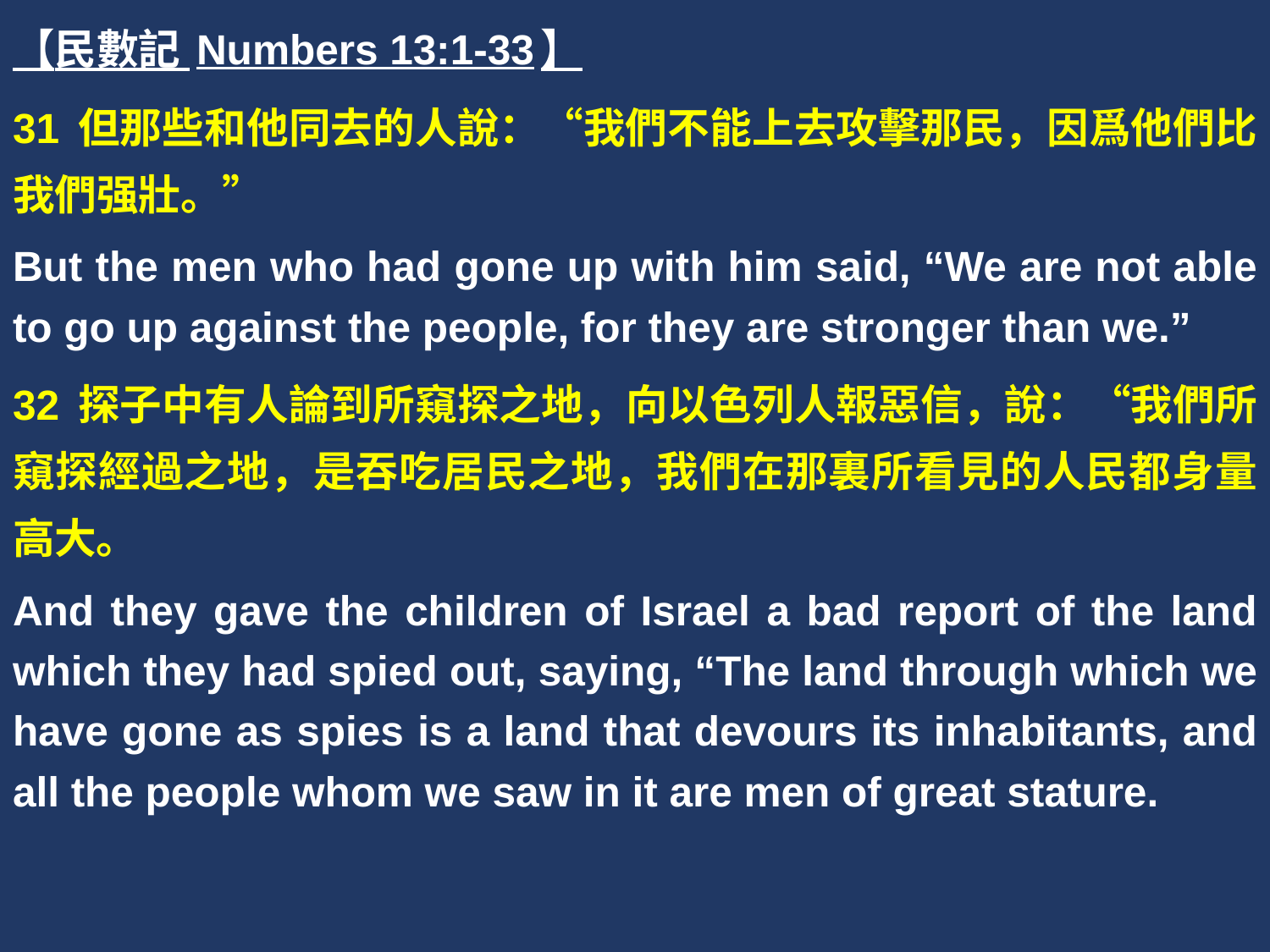

【民數記 Numbers 13:1-33】
31 但那些和他同去的人說：“我們不能上去攻擊那民，因爲他們比我們强壯。”
But the men who had gone up with him said, “We are not able to go up against the people, for they are stronger than we.”
32 探子中有人論到所窺探之地，向以色列人報惡信，說：“我們所窺探經過之地，是吞吃居民之地，我們在那裏所看見的人民都身量高大。
And they gave the children of Israel a bad report of the land which they had spied out, saying, “The land through which we have gone as spies is a land that devours its inhabitants, and all the people whom we saw in it are men of great stature.